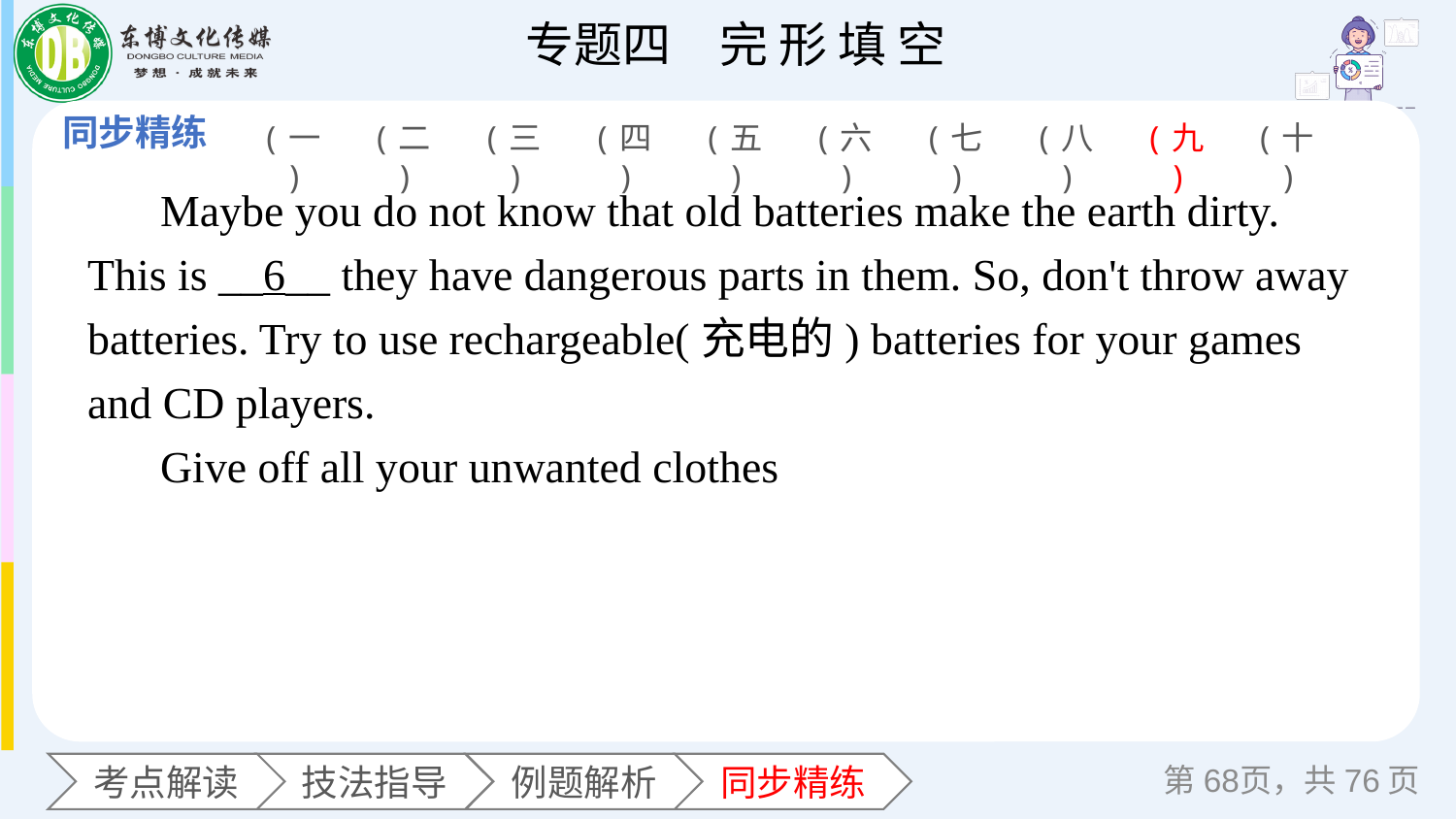

(一)
(二)
(三)
(四)
(五)
(六)
(七)
(八)
(九)
(十)
Maybe you do not know that old batteries make the earth dirty. This is __6__ they have dangerous parts in them. So, don't throw away batteries. Try to use rechargeable(充电的) batteries for your games and CD players.
Give off all your unwanted clothes
第68页，共76页